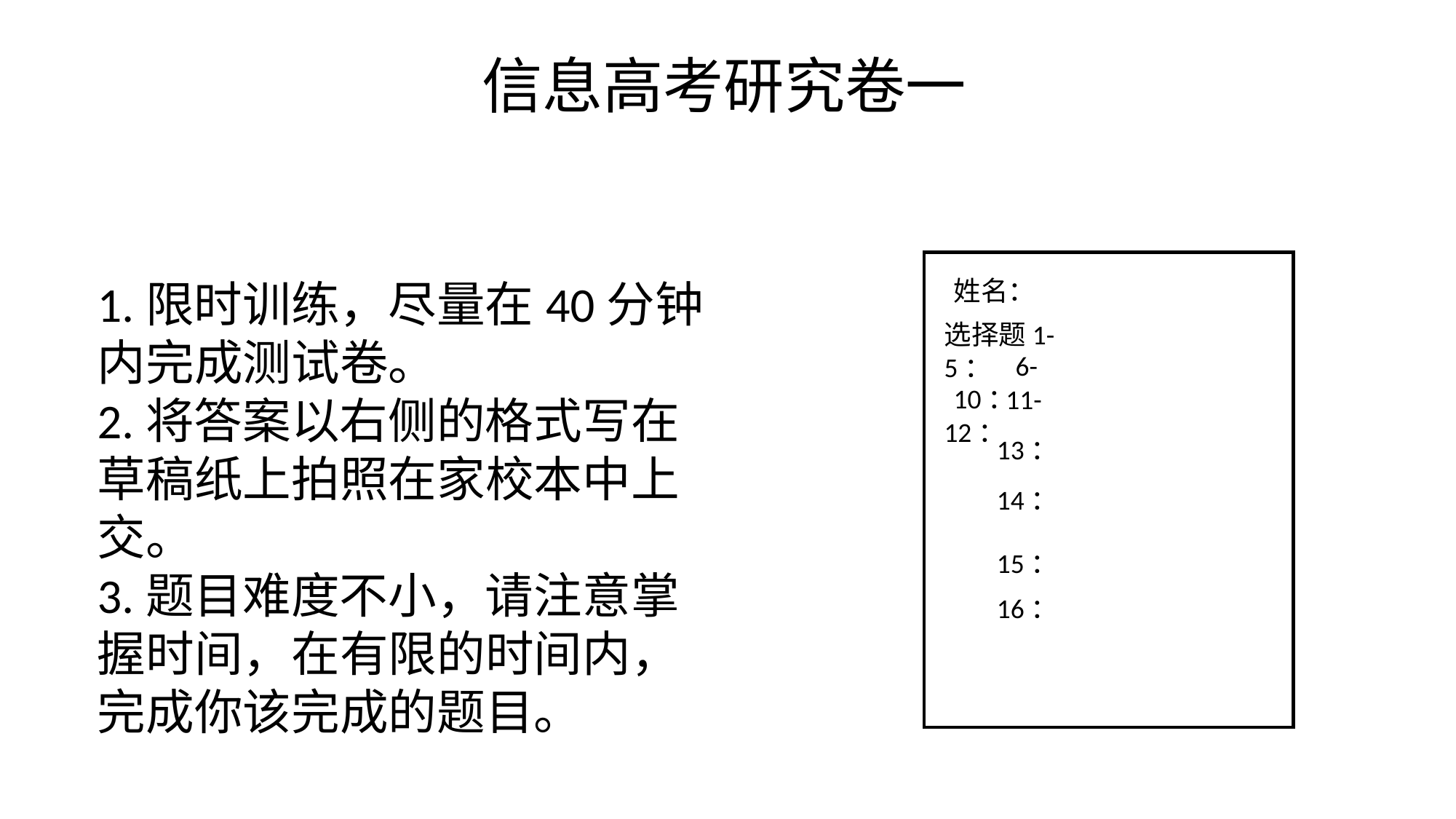

信息高考研究卷一

1.限时训练，尽量在40分钟内完成测试卷。
2.将答案以右侧的格式写在草稿纸上拍照在家校本中上交。
3.题目难度不小，请注意掌握时间，在有限的时间内，完成你该完成的题目。
姓名：
选择题1-5：
          6-10：
          11-12：
          13：
          14：
          15：
          16：